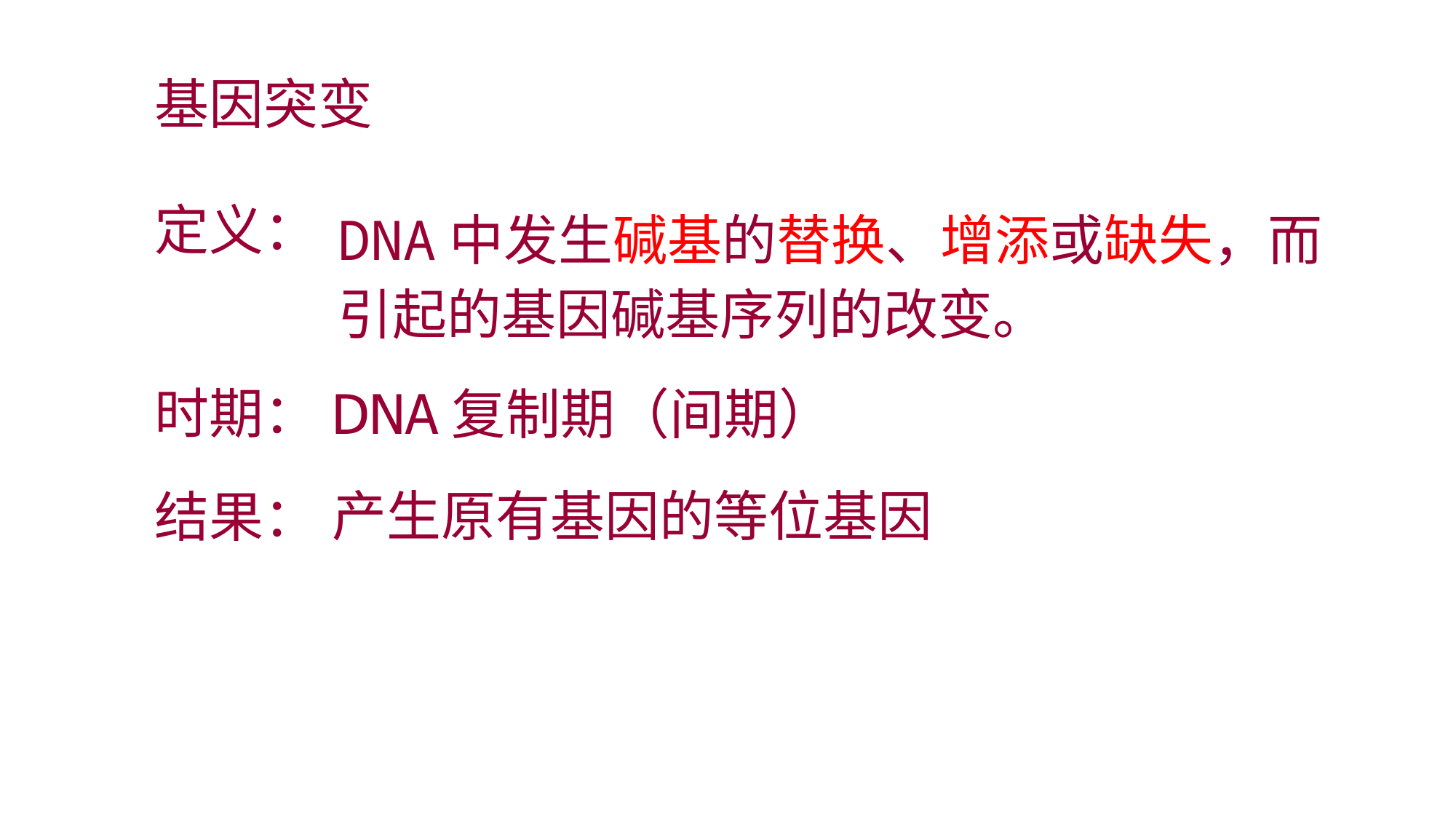

基因突变
定义：
DNA中发生碱基的替换、增添或缺失，而引起的基因碱基序列的改变。
时期：
DNA复制期（间期）
产生原有基因的等位基因
结果：